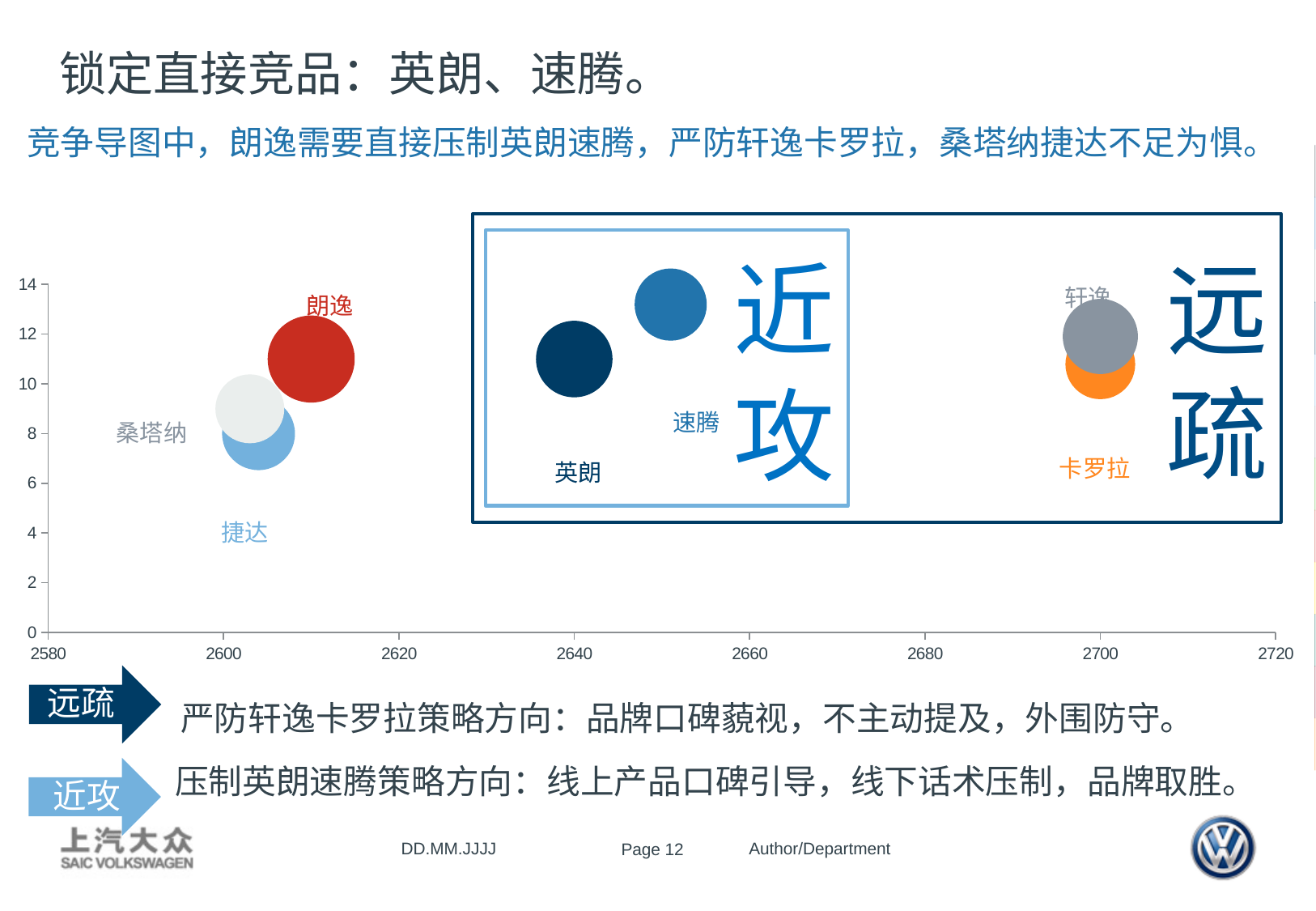

# 锁定直接竞品：英朗、速腾。

### Chart

| Category |  |
|---|---|
轩逸
朗逸
速腾
桑塔纳
卡罗拉
英朗
捷达
竞争导图中，朗逸需要直接压制英朗速腾，严防轩逸卡罗拉，桑塔纳捷达不足为惧。

远
疏
近攻

远疏
严防轩逸卡罗拉策略方向：品牌口碑藐视，不主动提及，外围防守。

压制英朗速腾策略方向：线上产品口碑引导，线下话术压制，品牌取胜。
近攻
DD.MM.JJJJ
Page 12
Author/Department